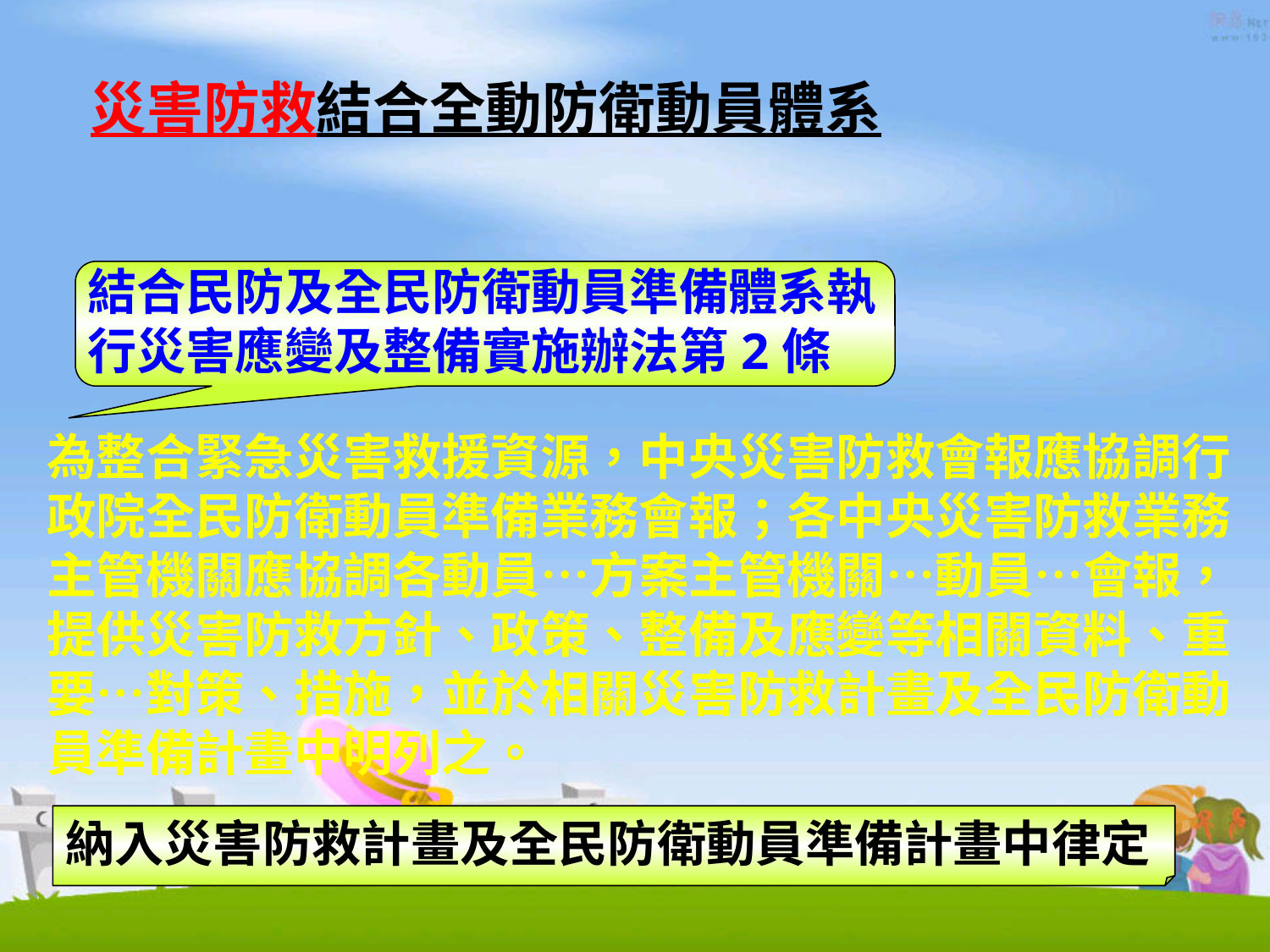

災害防救結合全動防衛動員體系
結合民防及全民防衛動員準備體系執行災害應變及整備實施辦法第2條

為整合緊急災害救援資源，中央災害防救會報應協調行政院全民防衛動員準備業務會報；各中央災害防救業務主管機關應協調各動員…方案主管機關…動員…會報，提供災害防救方針、政策、整備及應變等相關資料、重要…對策、措施，並於相關災害防救計畫及全民防衛動員準備計畫中明列之。

納入災害防救計畫及全民防衛動員準備計畫中律定